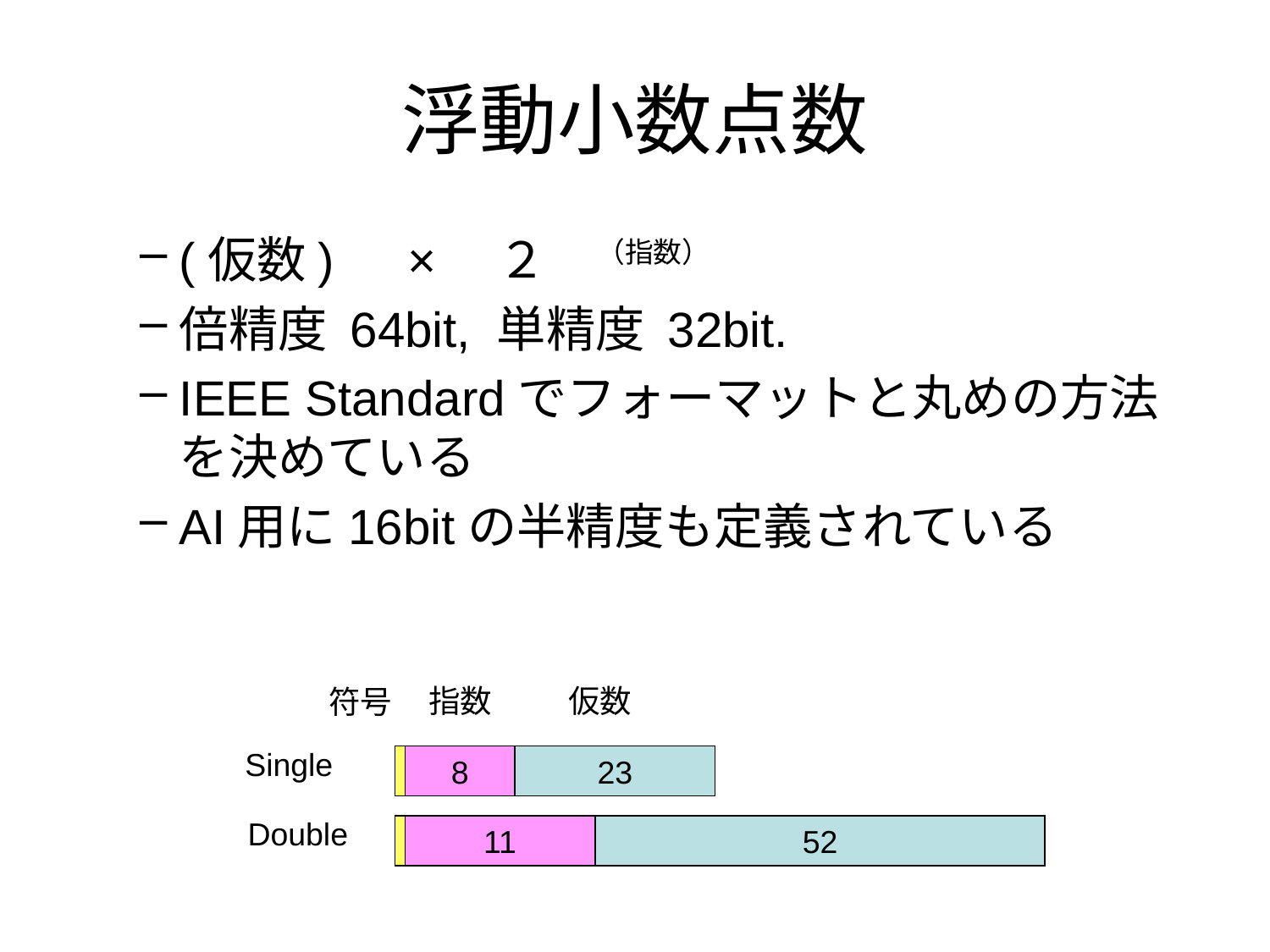

# 浮動小数点数
(仮数)　×　２　（指数）
倍精度 64bit, 単精度 32bit.
IEEE Standardでフォーマットと丸めの方法を決めている
AI用に16bitの半精度も定義されている
指数
仮数
符号
Single

8
23
Double

11
52